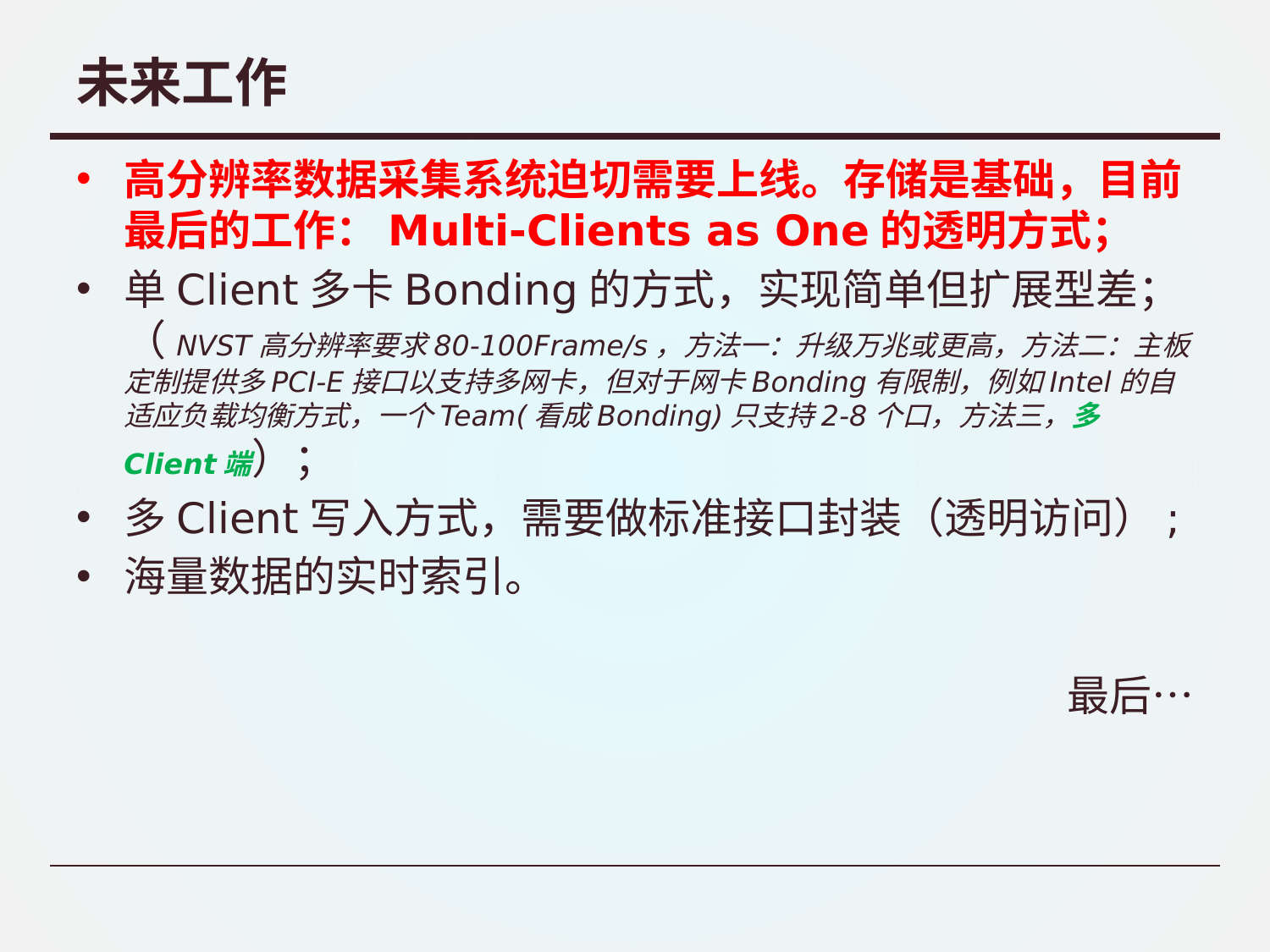

# 未来工作
高分辨率数据采集系统迫切需要上线。存储是基础，目前最后的工作：Multi-Clients as One的透明方式；
单Client多卡Bonding的方式，实现简单但扩展型差；
（NVST高分辨率要求80-100Frame/s，方法一：升级万兆或更高，方法二：主板定制提供多PCI-E接口以支持多网卡，但对于网卡Bonding有限制，例如Intel的自适应负载均衡方式，一个Team(看成Bonding)只支持2-8个口，方法三，多Client端）；
多Client写入方式，需要做标准接口封装（透明访问）;
海量数据的实时索引。

最后…